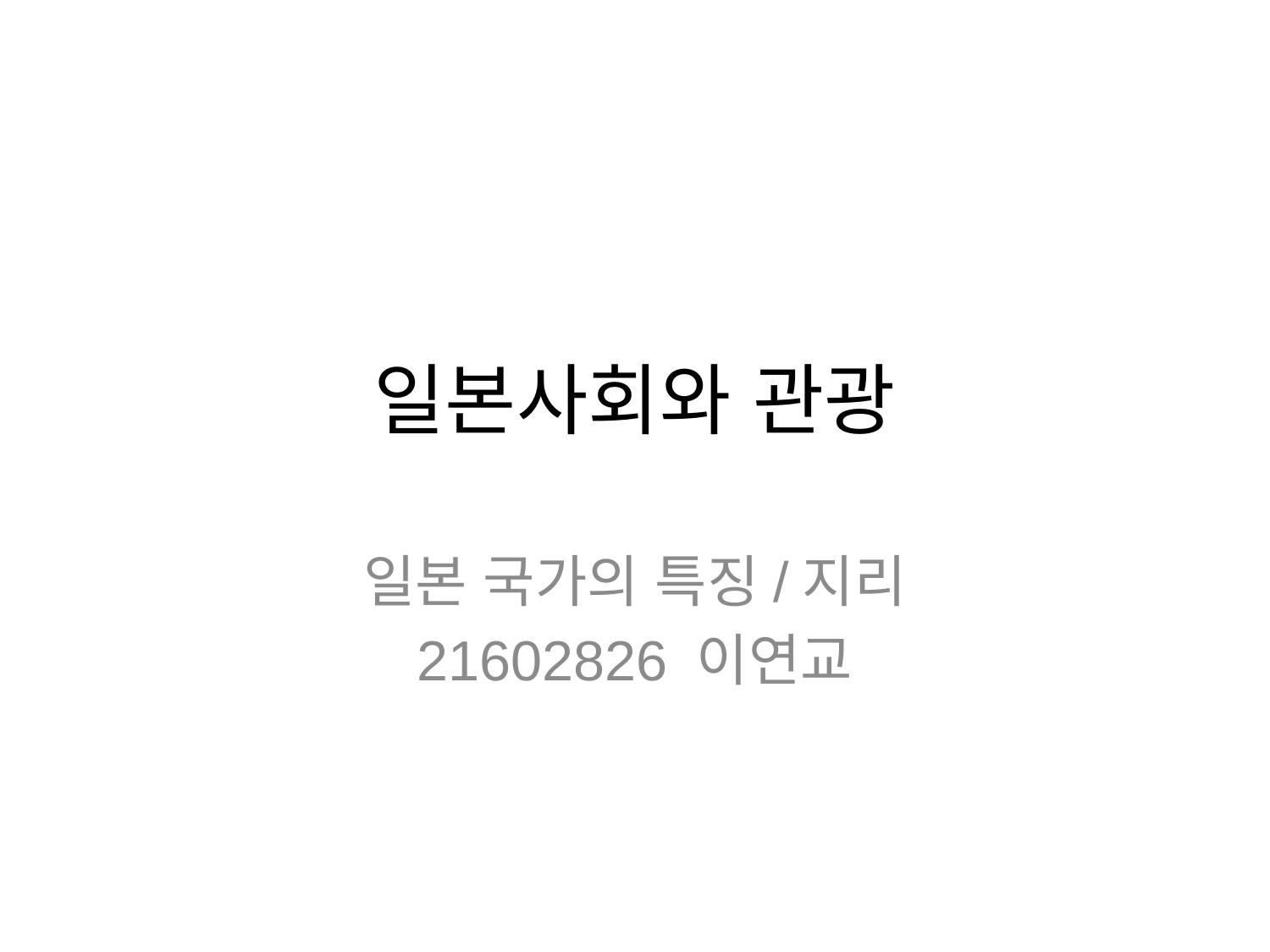

# 일본사회와 관광
일본 국가의 특징/지리
21602826 이연교